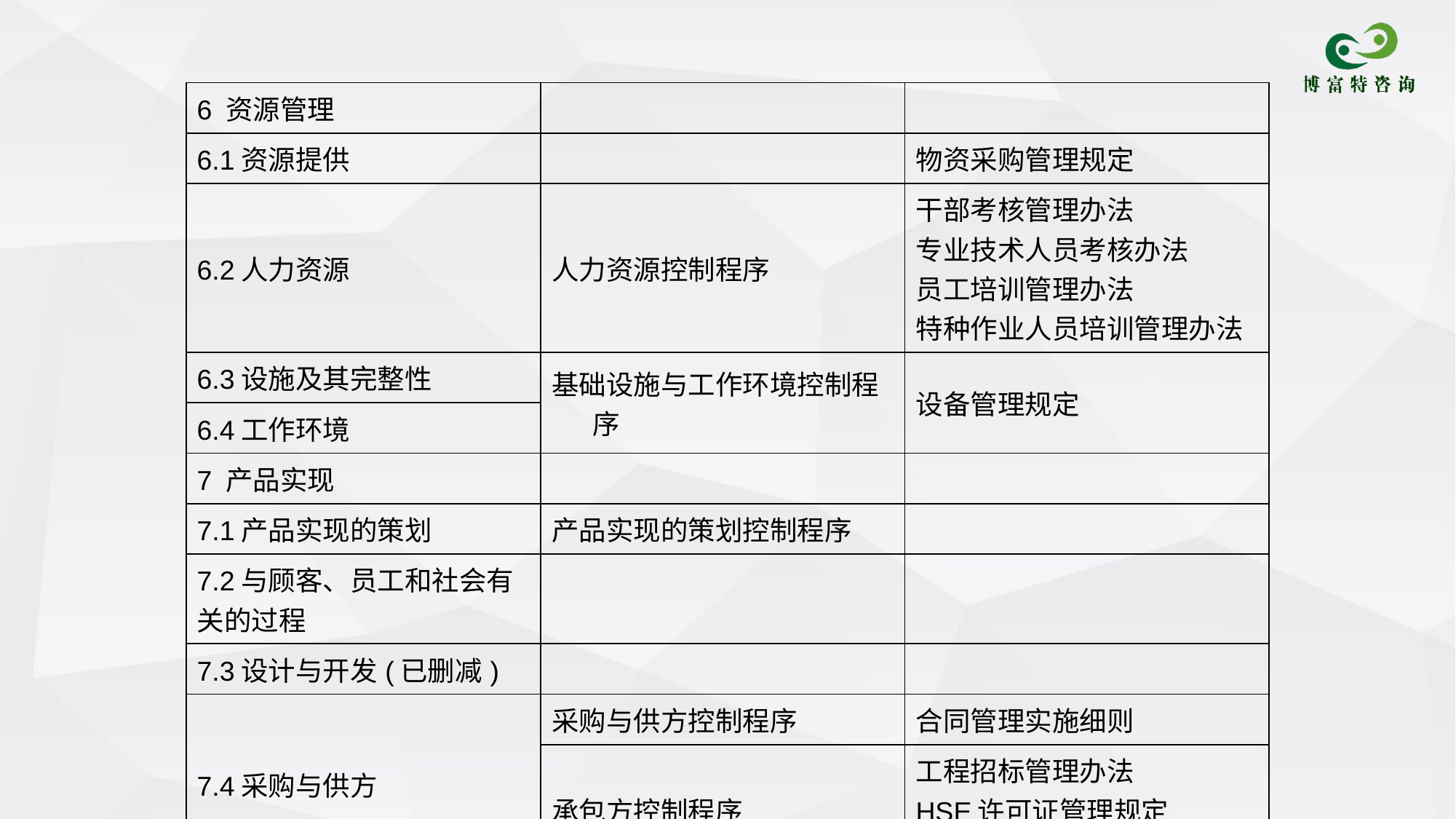

| 6 资源管理 |  |  |
| --- | --- | --- |
| 6.1资源提供 |  | 物资采购管理规定 |
| 6.2人力资源 | 人力资源控制程序 | 干部考核管理办法 专业技术人员考核办法 员工培训管理办法 特种作业人员培训管理办法 |
| 6.3设施及其完整性 | 基础设施与工作环境控制程序 | 设备管理规定 |
| 6.4工作环境 |  |  |
| 7 产品实现 |  |  |
| 7.1产品实现的策划 | 产品实现的策划控制程序 |  |
| 7.2与顾客、员工和社会有 关的过程 |  |  |
| 7.3设计与开发(已删减) |  |  |
| 7.4采购与供方 | 采购与供方控制程序 | 合同管理实施细则 |
|  | 承包方控制程序 | 工程招标管理办法 HSE许可证管理规定 油田工程项目管理办法 |